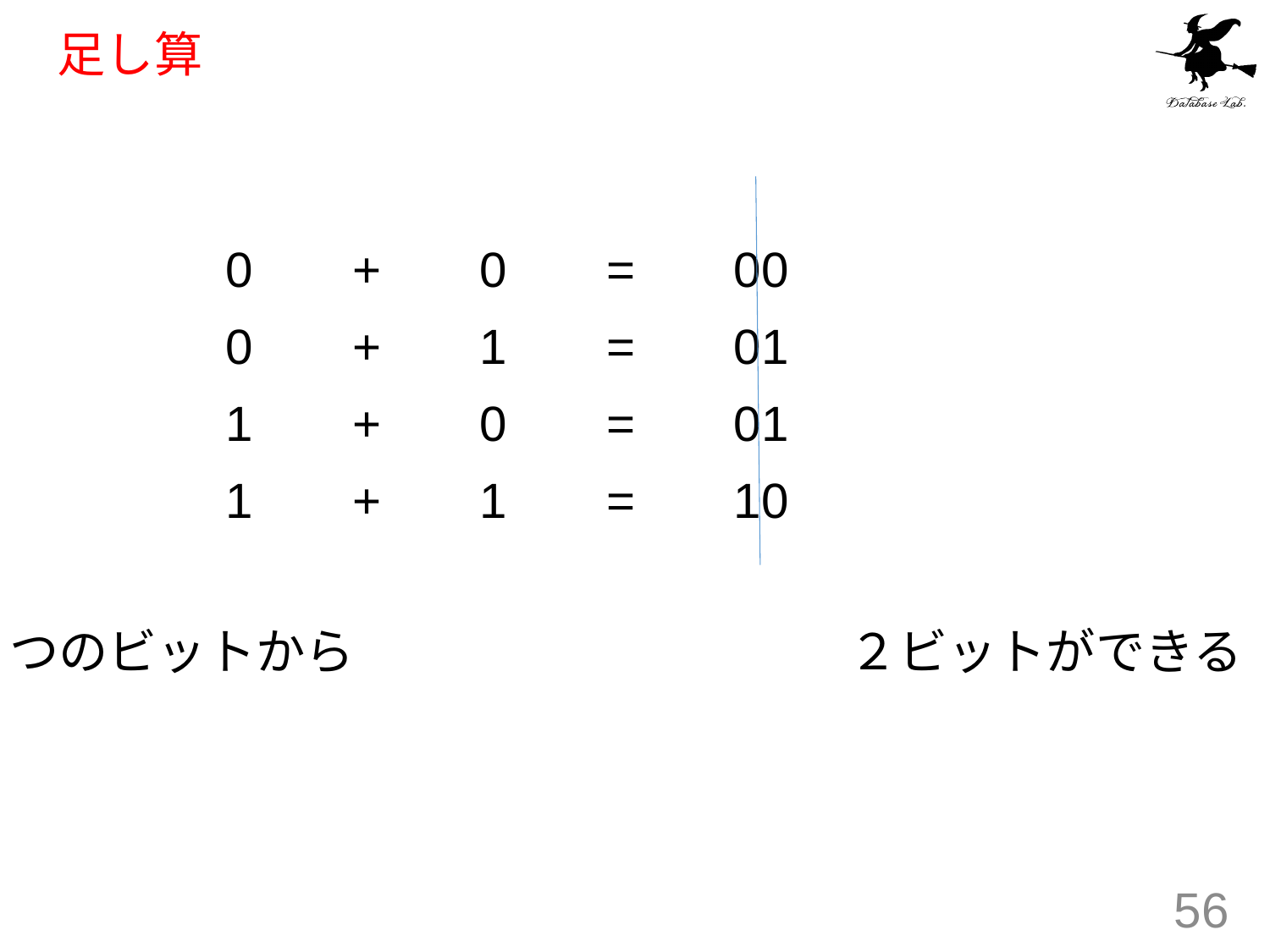

# 足し算
0	+	0	=	00
0	+	1	= 	01
1	+	0	= 	01
1	+	1	=	10
２つのビットから				２ビットができる
56